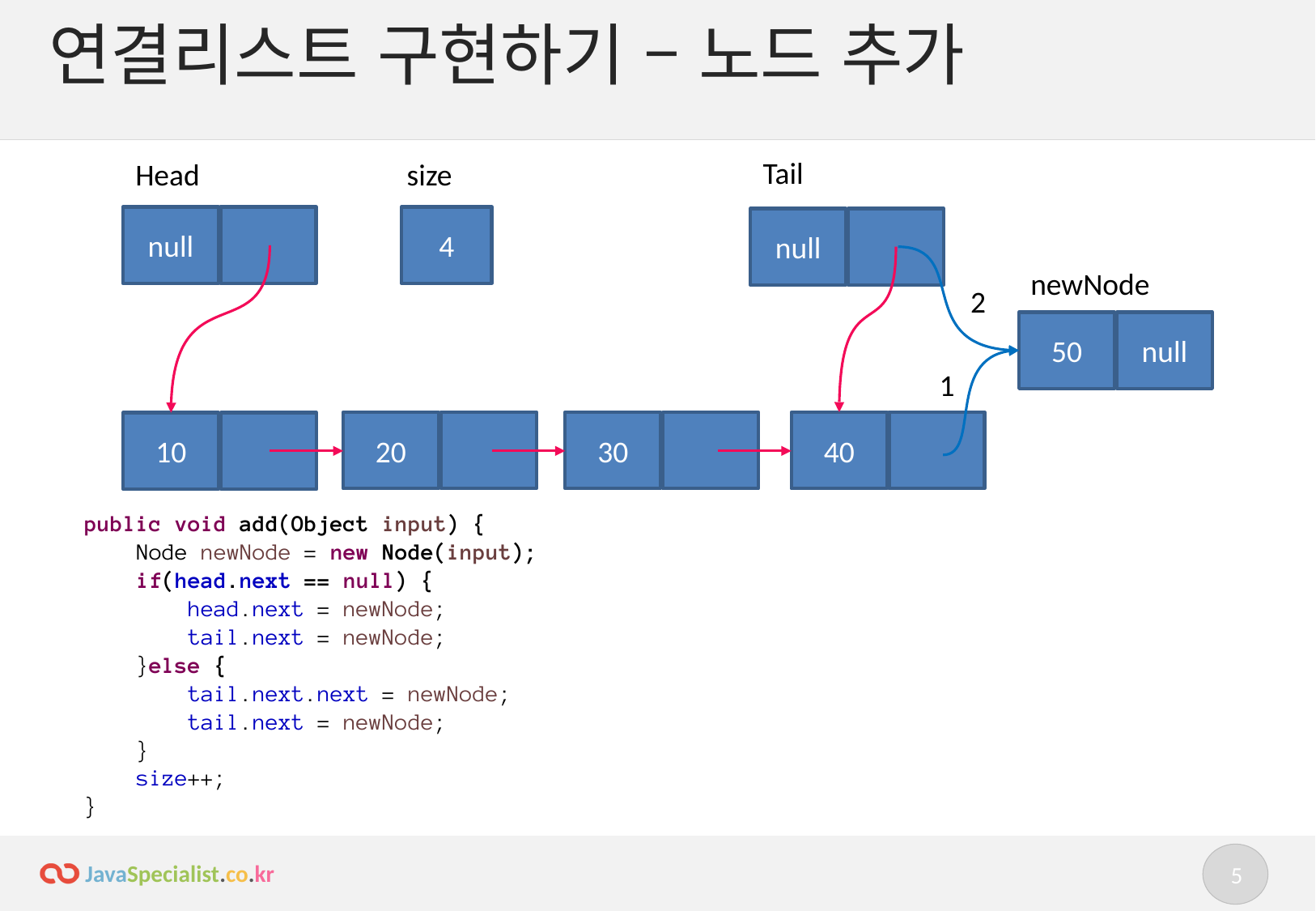

# 연결리스트 구현하기 – 노드 추가

Tail
size
Head
null

4
null

newNode
2
50
null
1
20

30

40

10

public void add(Object input) {
    Node newNode = new Node(input);
    if(head.next == null) {
        head.next = newNode;
        tail.next = newNode;
    }else {
        tail.next.next = newNode;
        tail.next = newNode;
    }
    size++;
}